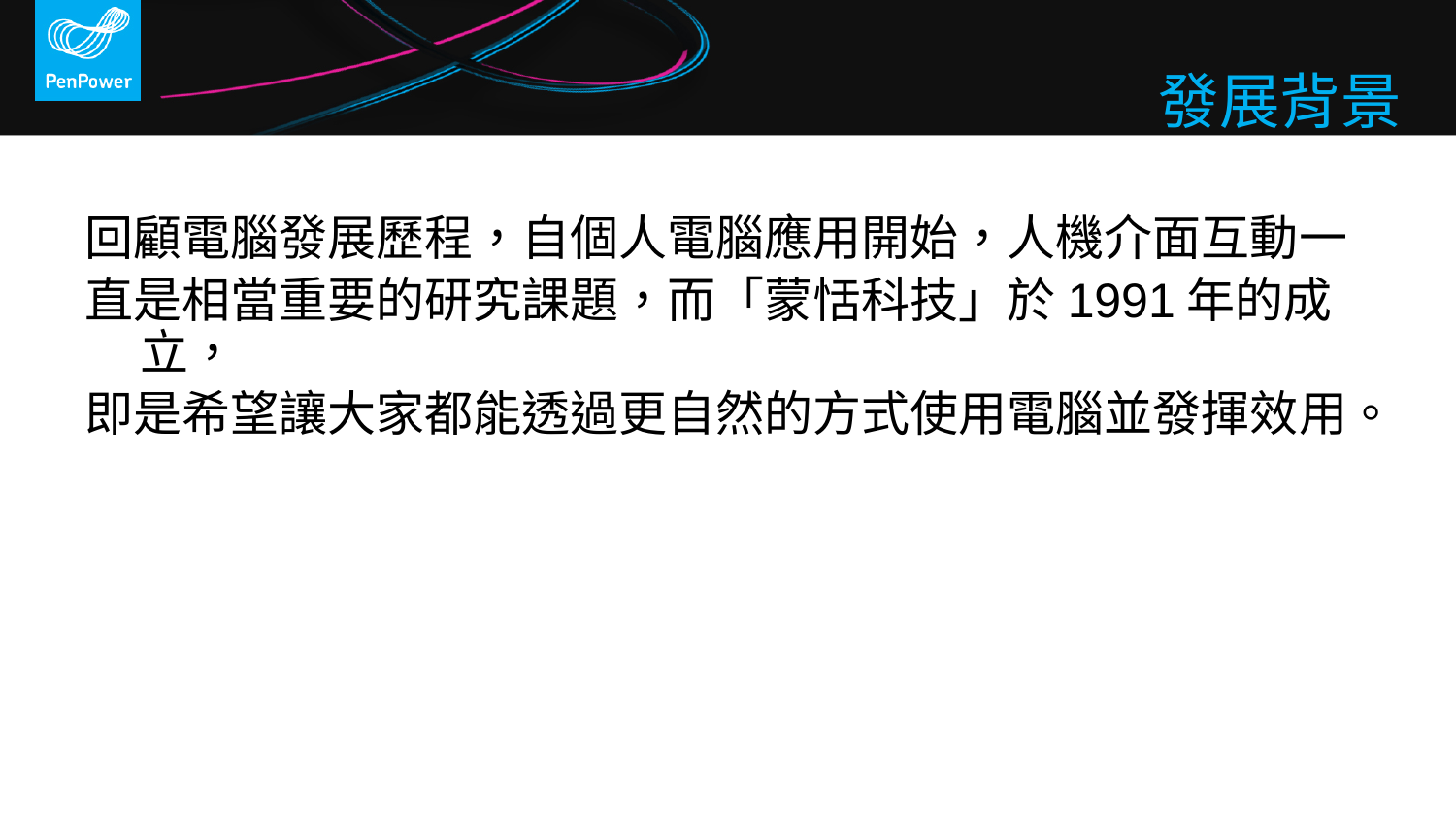

發展背景
回顧電腦發展歷程，自個人電腦應用開始，人機介面互動一
直是相當重要的研究課題，而「蒙恬科技」於1991年的成立，
即是希望讓大家都能透過更自然的方式使用電腦並發揮效用。